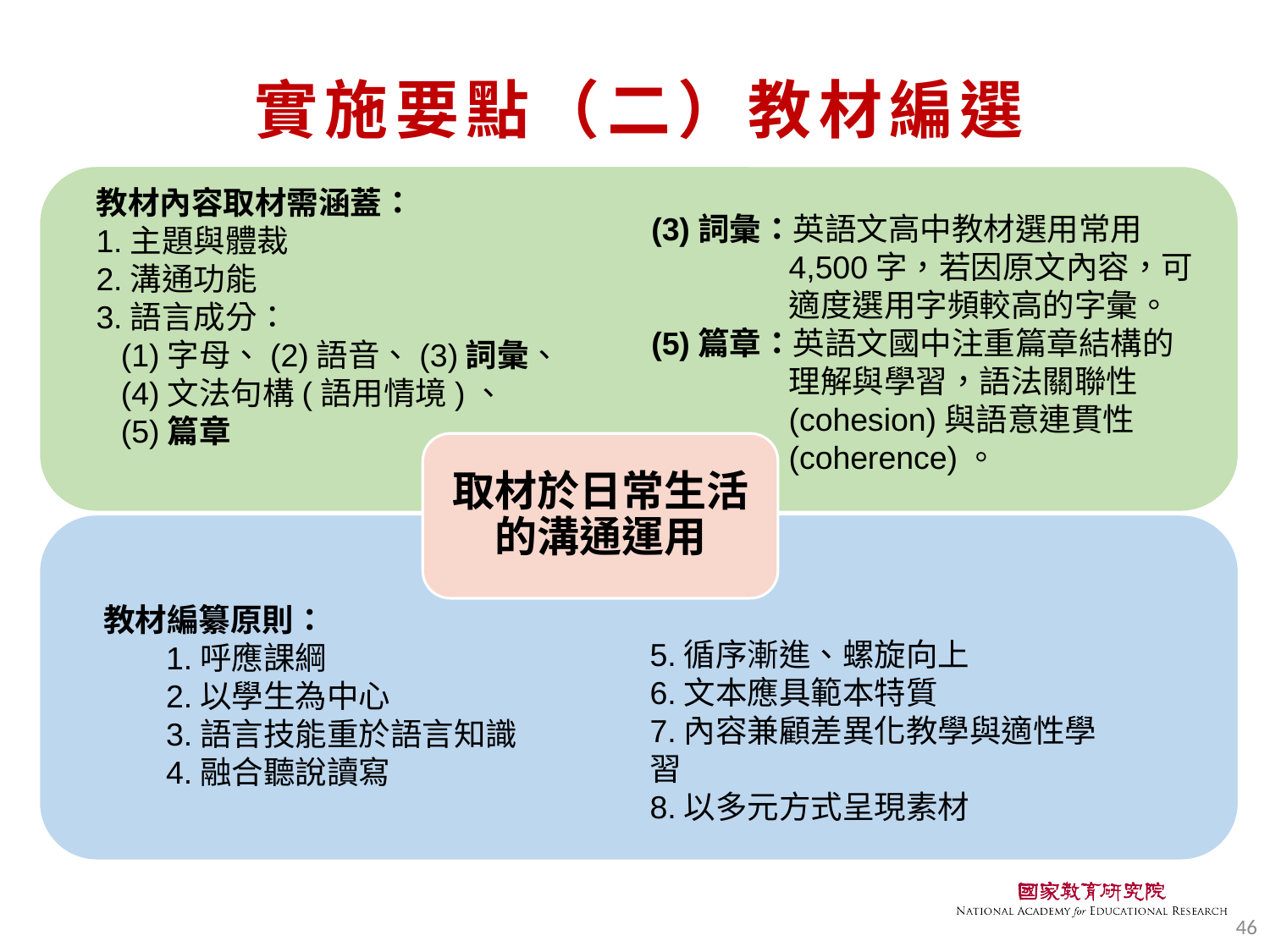

# 實施要點（二）教材編選

教材內容取材需涵蓋：
1.主題與體裁
2.溝通功能
3.語言成分：
(1)字母、(2)語音、(3)詞彙、
(4)文法句構(語用情境)、
(5)篇章
(3)詞彙：英語文高中教材選用常用4,500字，若因原文內容，可適度選用字頻較高的字彙。
(5)篇章：英語文國中注重篇章結構的理解與學習，語法關聯性(cohesion)與語意連貫性(coherence)。

取材於日常生活
的溝通運用

教材編纂原則：
1.呼應課綱
2.以學生為中心
3.語言技能重於語言知識
4.融合聽說讀寫
5.循序漸進、螺旋向上
6.文本應具範本特質
7.內容兼顧差異化教學與適性學習
8.以多元方式呈現素材
46